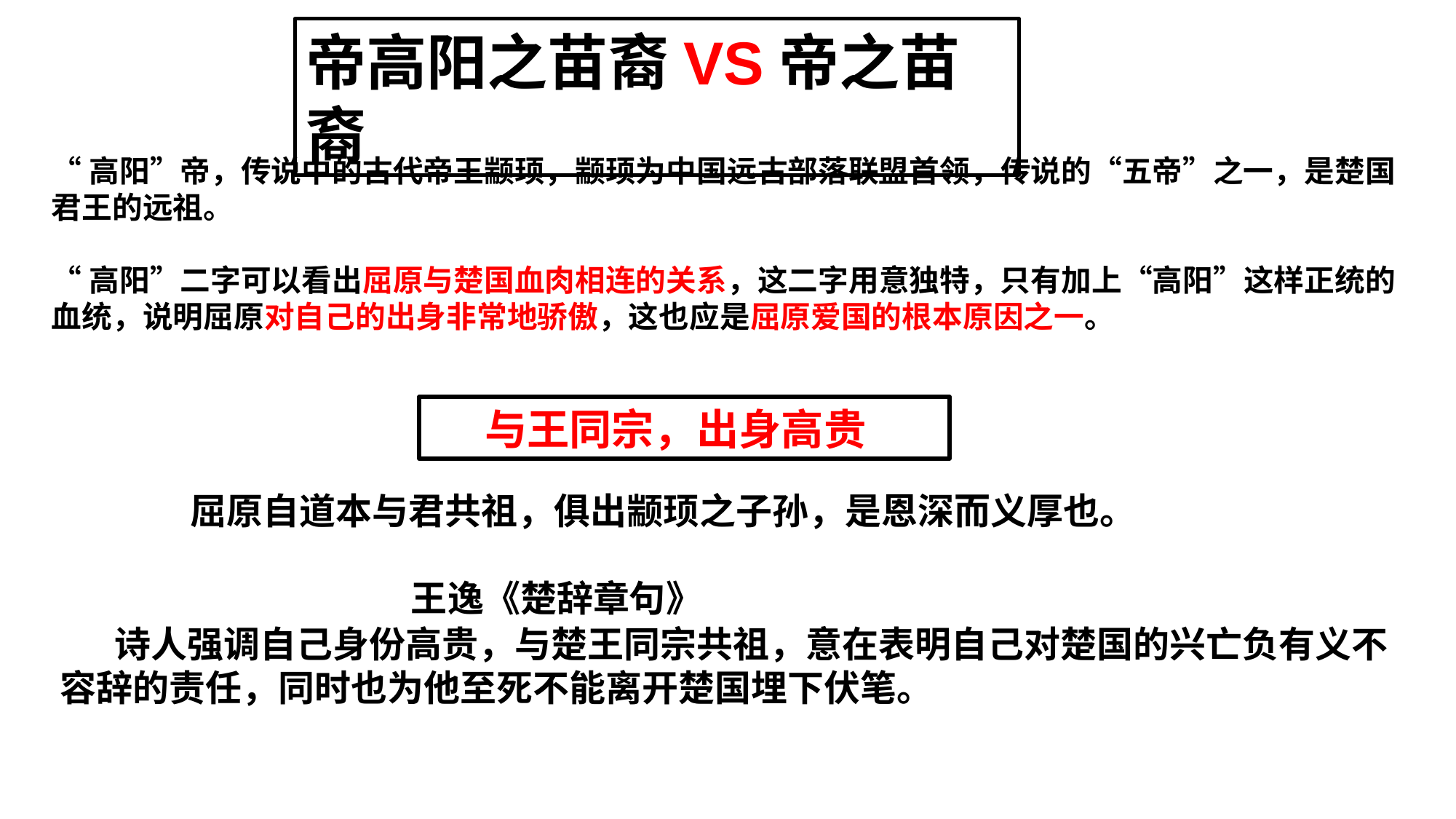

帝高阳之苗裔VS帝之苗裔
“高阳”帝，传说中的古代帝王颛顼，颛顼为中国远古部落联盟首领，传说的“五帝”之一，是楚国君王的远祖。

“高阳”二字可以看出屈原与楚国血肉相连的关系，这二字用意独特，只有加上“高阳”这样正统的血统，说明屈原对自己的出身非常地骄傲，这也应是屈原爱国的根本原因之一。
与王同宗，出身高贵
    屈原自道本与君共祖，俱出颛顼之子孙，是恩深而义厚也。
                               王逸《楚辞章句》
诗人强调自己身份高贵，与楚王同宗共祖，意在表明自己对楚国的兴亡负有义不容辞的责任，同时也为他至死不能离开楚国埋下伏笔。